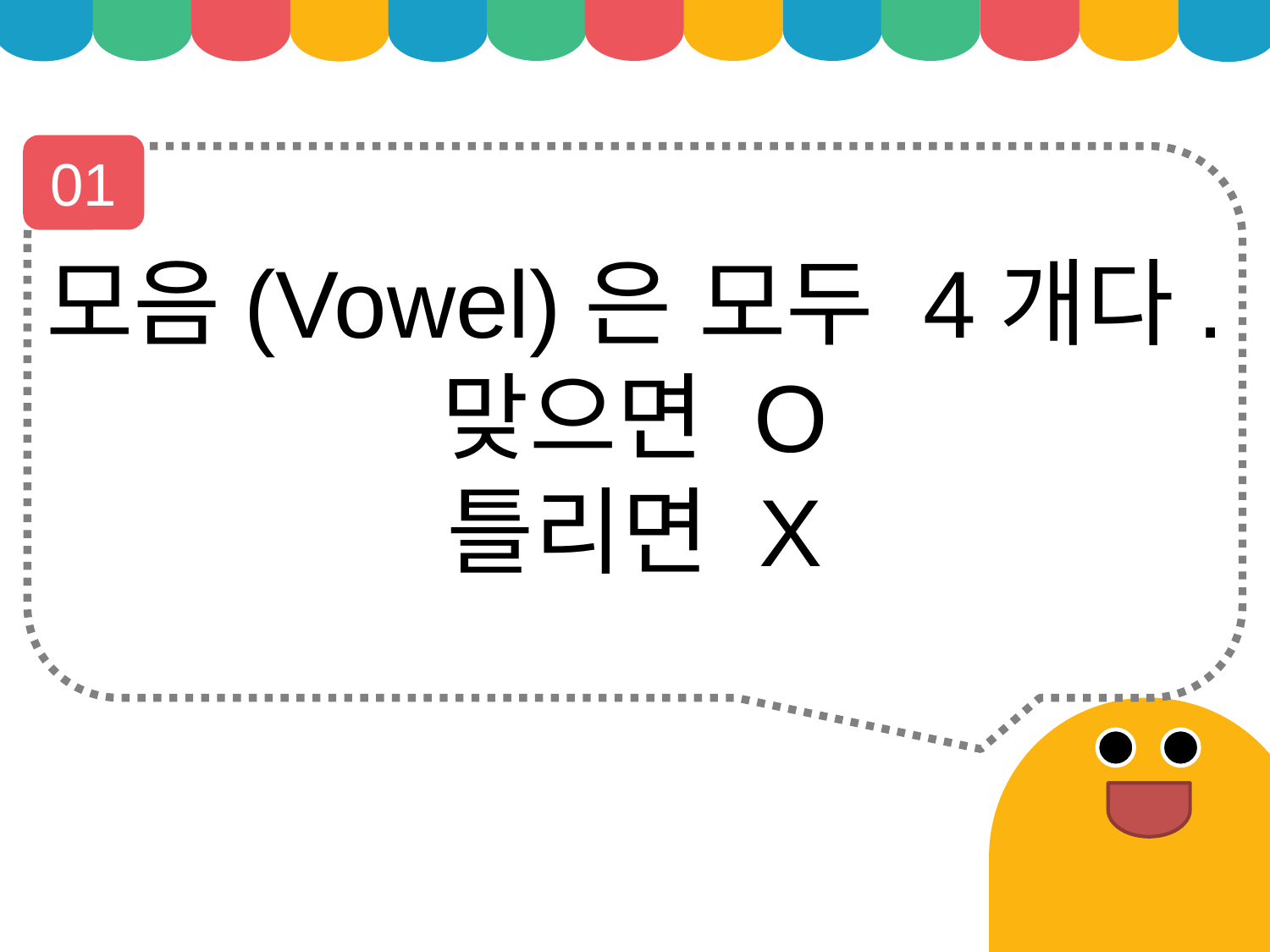

01

모음(Vowel)은 모두 4개다.
맞으면 O
틀리면 X